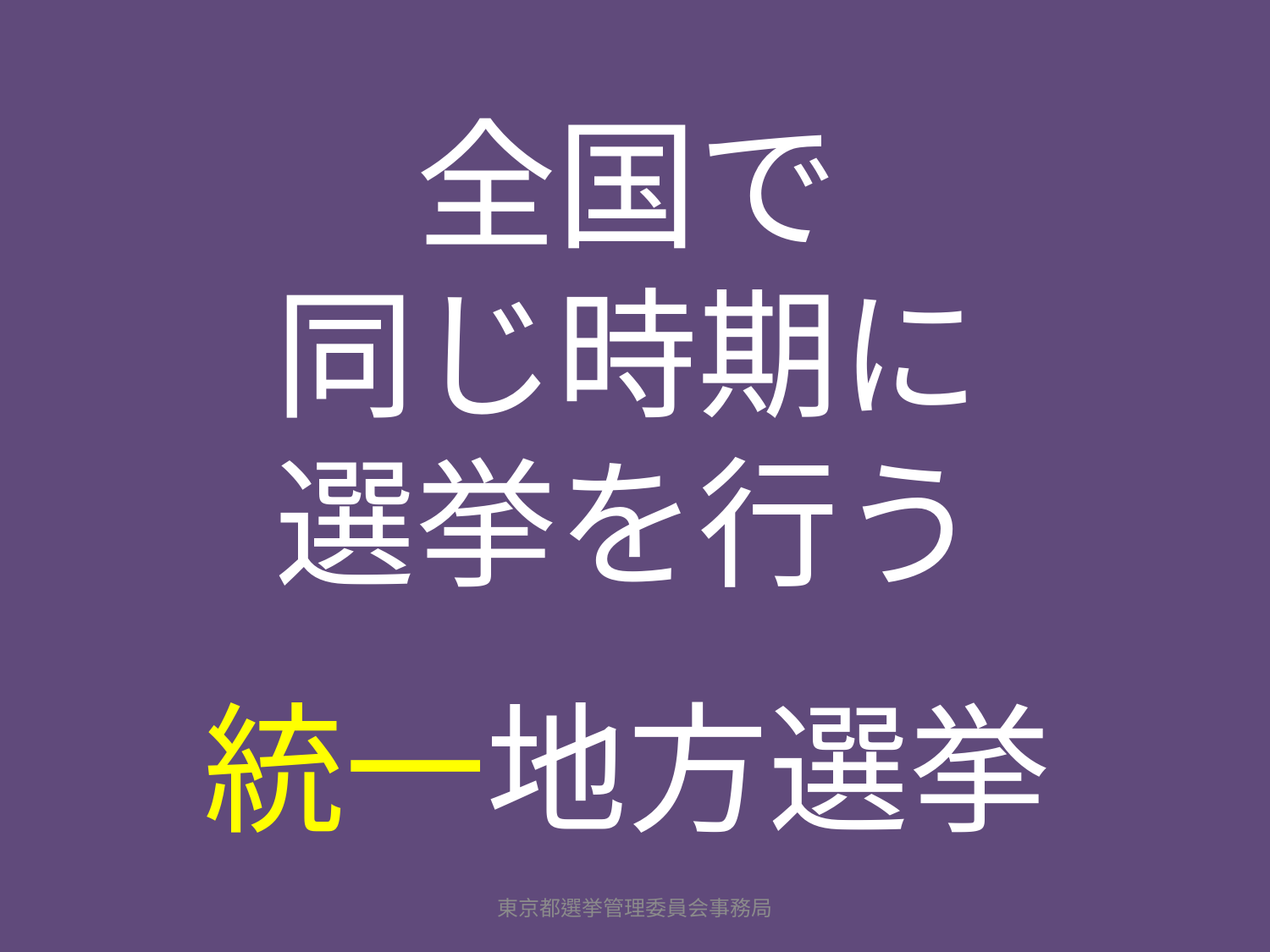

全国で
同じ時期に
選挙を行う

統一地方選挙
東京都選挙管理委員会事務局